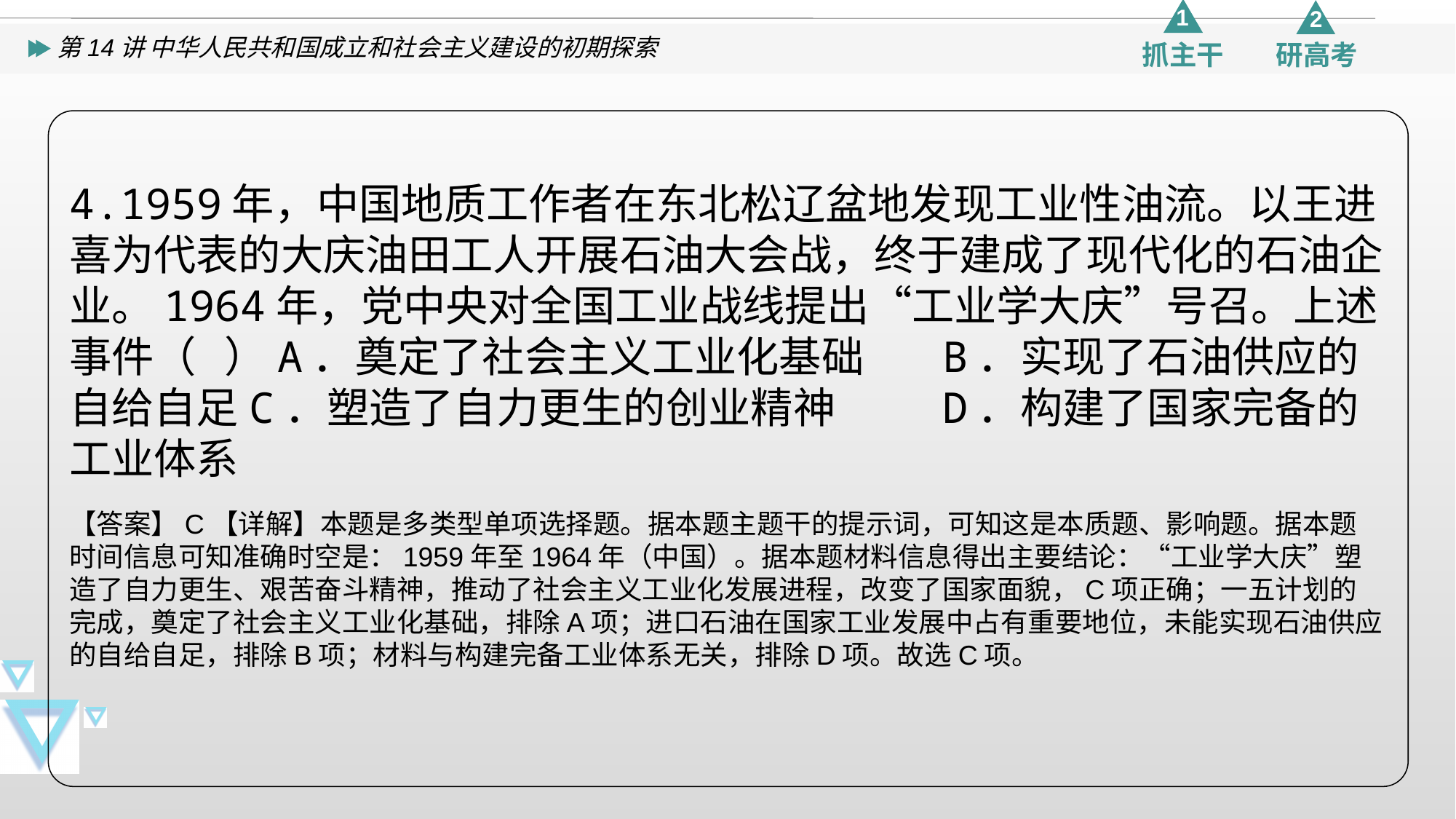

4.1959年，中国地质工作者在东北松辽盆地发现工业性油流。以王进喜为代表的大庆油田工人开展石油大会战，终于建成了现代化的石油企业。1964年，党中央对全国工业战线提出“工业学大庆”号召。上述事件（   ）A．奠定了社会主义工业化基础	B．实现了石油供应的自给自足C．塑造了自力更生的创业精神	D．构建了国家完备的工业体系

【答案】C【详解】本题是多类型单项选择题。据本题主题干的提示词，可知这是本质题、影响题。据本题时间信息可知准确时空是：1959年至1964年（中国）。据本题材料信息得出主要结论：“工业学大庆”塑造了自力更生、艰苦奋斗精神，推动了社会主义工业化发展进程，改变了国家面貌，C项正确；一五计划的完成，奠定了社会主义工业化基础，排除A项；进口石油在国家工业发展中占有重要地位，未能实现石油供应的自给自足，排除B项；材料与构建完备工业体系无关，排除D项。故选C项。